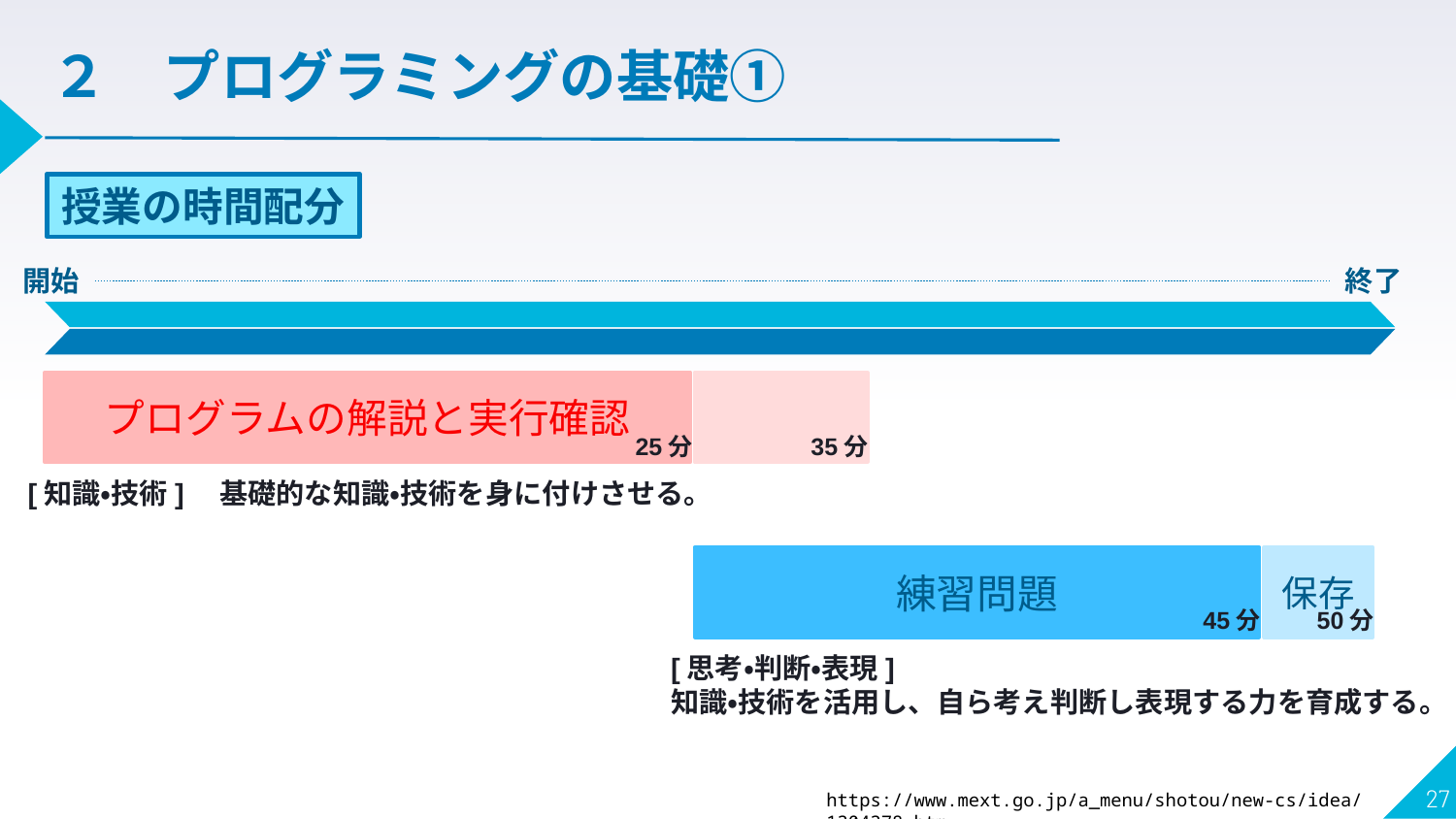

２　プログラミングの基礎①
授業の時間配分
開始
終了

プログラムの解説と実行確認

25分
35分
[知識・技術]　基礎的な知識・技術を身に付けさせる。
練習問題
保存
45分
50分
[思考・判断・表現]
知識・技術を活用し、自ら考え判断し表現する力を育成する。
27
https://www.mext.go.jp/a_menu/shotou/new-cs/idea/1304378.htm